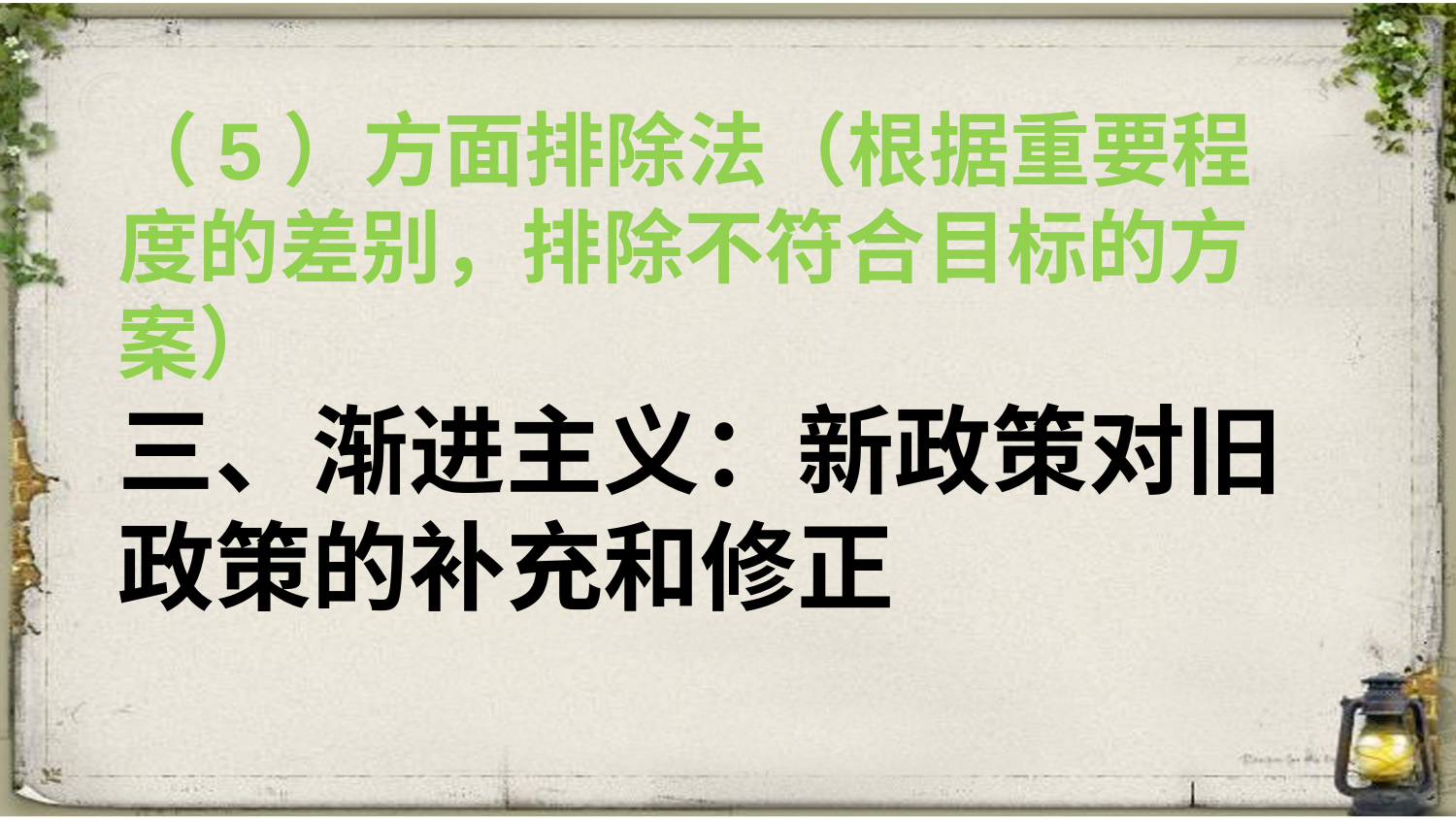

（5）方面排除法（根据重要程度的差别，排除不符合目标的方案）
三、渐进主义：新政策对旧政策的补充和修正